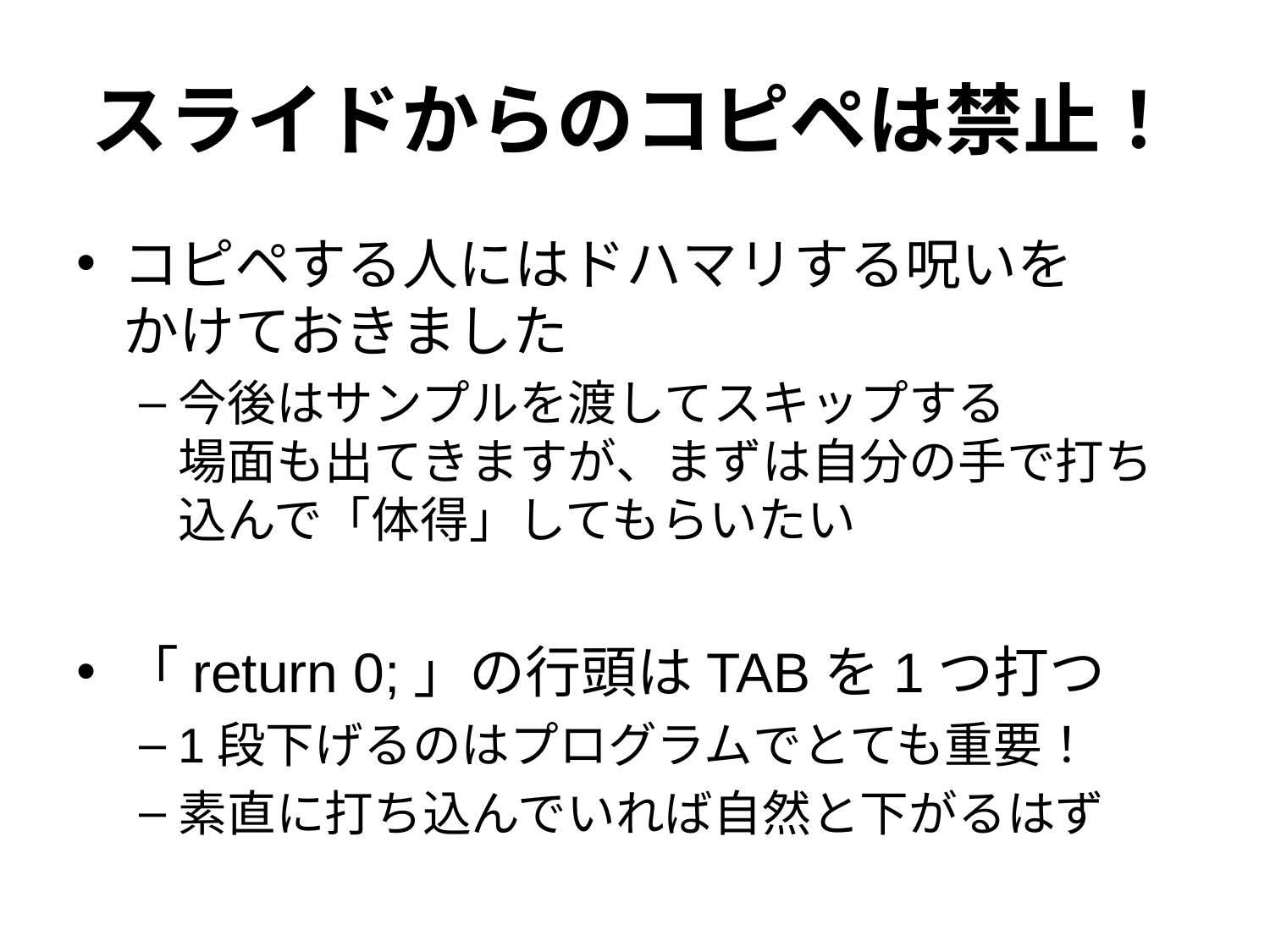

# スライドからのコピペは禁止！
コピペする人にはドハマリする呪いを
かけておきました
今後はサンプルを渡してスキップする
場面も出てきますが、まずは自分の手で打ち込んで「体得」してもらいたい

「return 0;」の行頭はTABを1つ打つ
1段下げるのはプログラムでとても重要！
素直に打ち込んでいれば自然と下がるはず